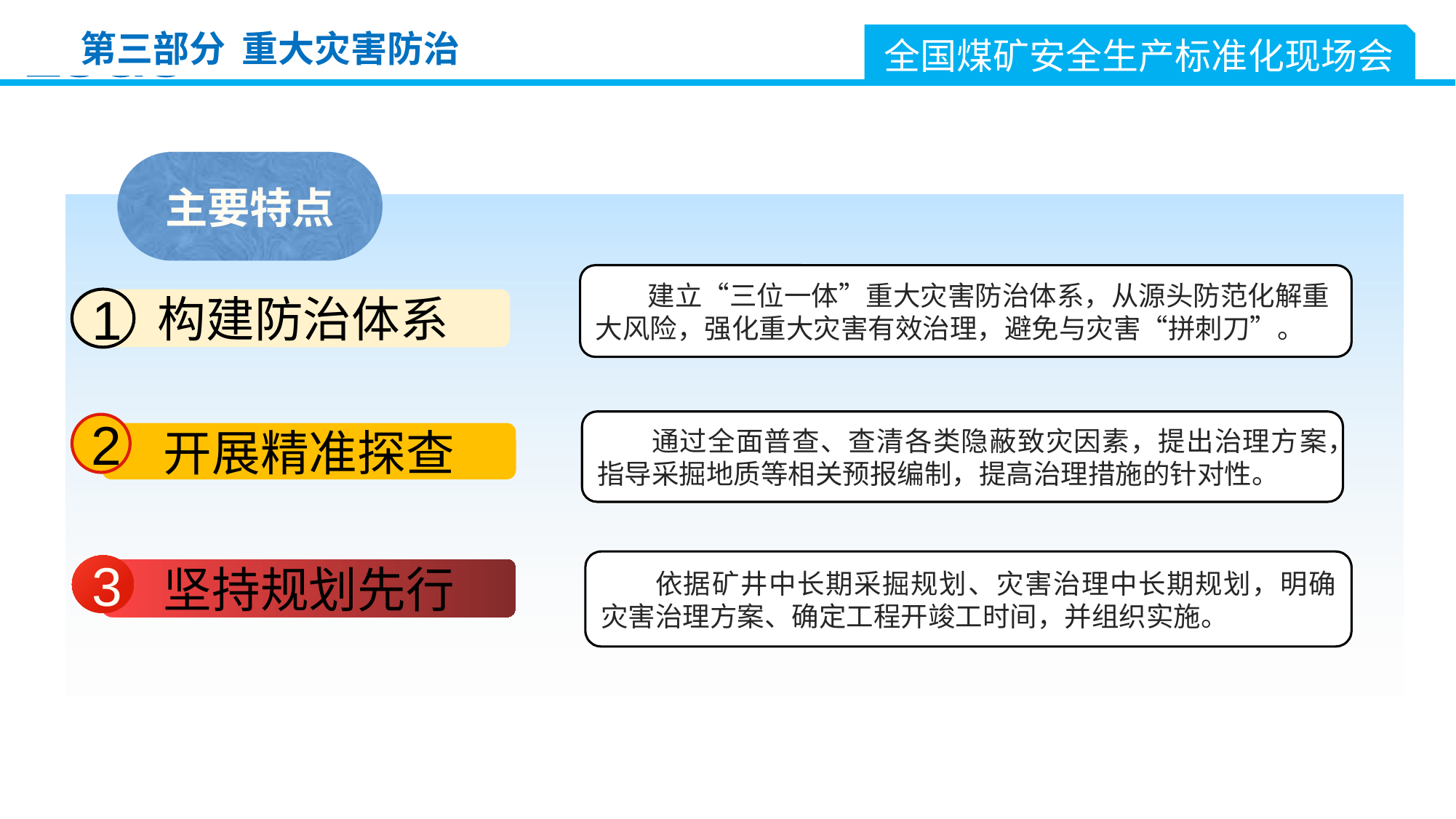

全国煤矿安全生产标准化现场会
第三部分  重大灾害防治
主要特点

        建立“三位一体”重大灾害防治体系，从源头防范化解重大风险，强化重大灾害有效治理，避免与灾害“拼刺刀”。
1
构建防治体系
通过全面普查、查清各类隐蔽致灾因素，提出治理方案，指导采掘地质等相关预报编制，提高治理措施的针对性。
2
开展精准探查
依据矿井中长期采掘规划、灾害治理中长期规划，明确灾害治理方案、确定工程开竣工时间，并组织实施。
3
坚持规划先行